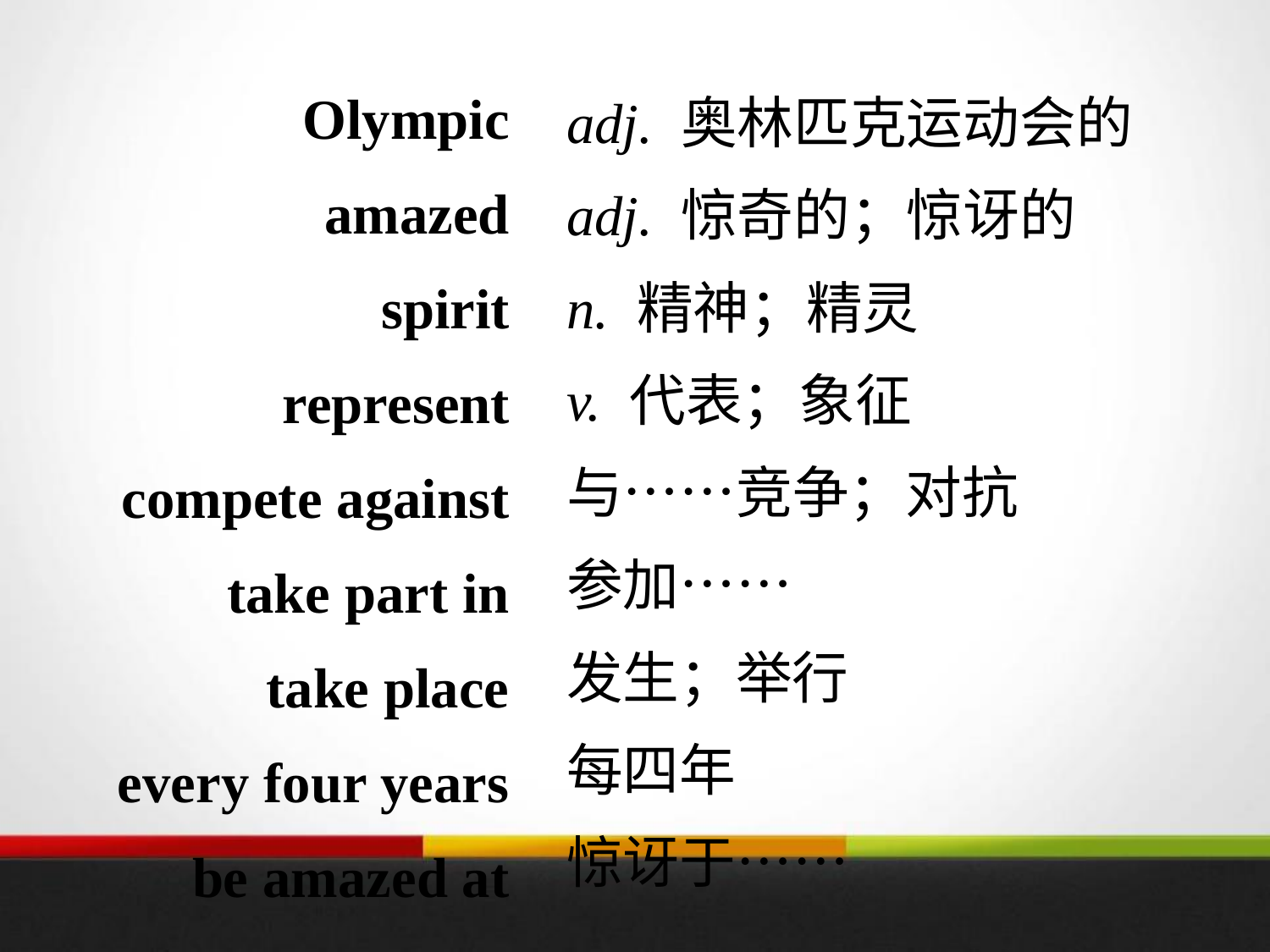

Olympic
amazed
spirit
represent
compete against
take part in
take place
every four years
be amazed at

adj. 奥林匹克运动会的
adj. 惊奇的；惊讶的
n. 精神；精灵
v. 代表；象征
与……竞争；对抗
参加……
发生；举行
每四年
惊讶于……